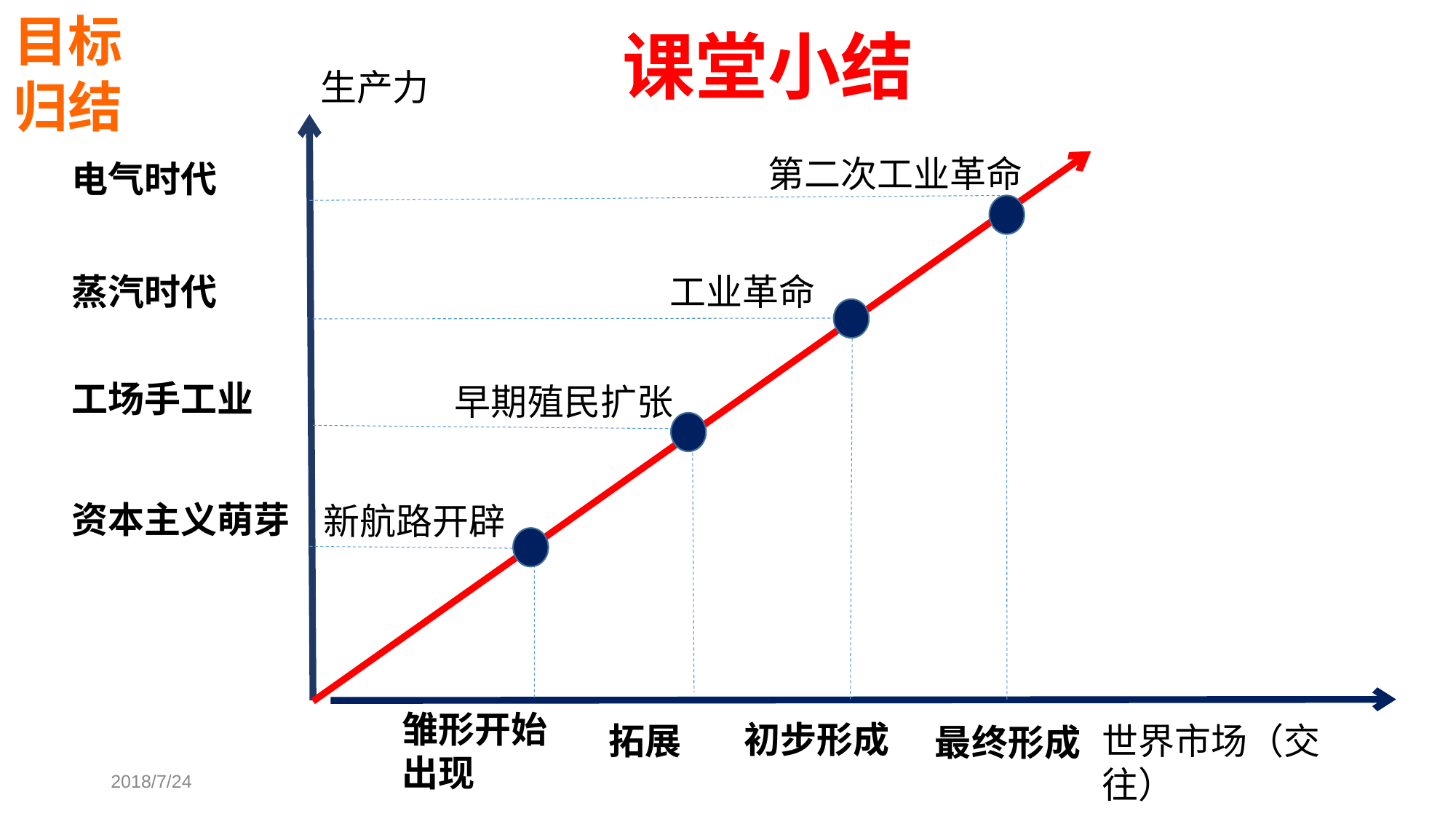

目标
归结
课堂小结
生产力
第二次工业革命
电气时代

蒸汽时代
工业革命

工场手工业
早期殖民扩张

资本主义萌芽
新航路开辟

雏形开始
出现
初步形成
拓展
世界市场（交往）
最终形成
2018/7/24